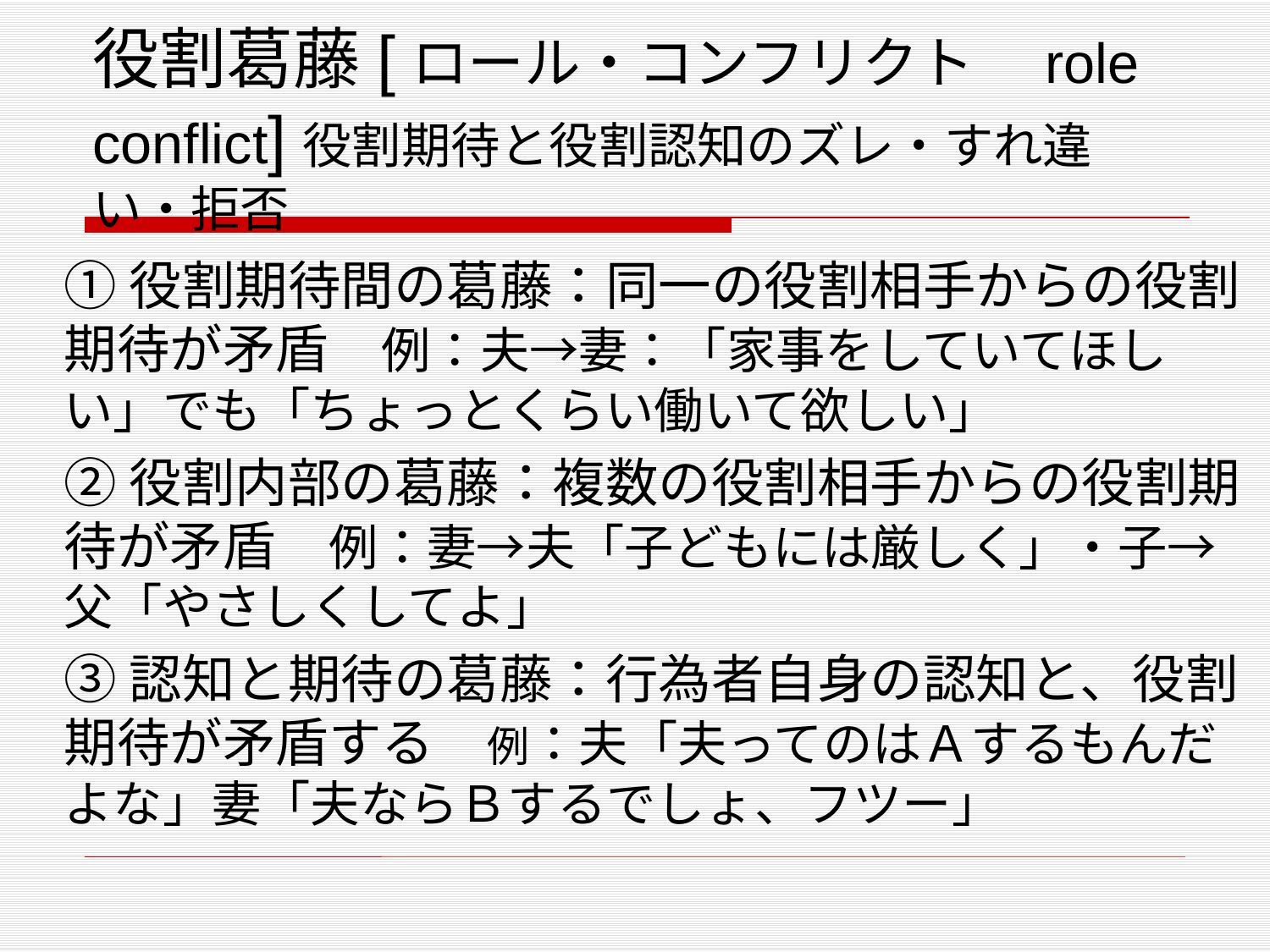

# 役割葛藤[ロール・コンフリクト　role conflict]役割期待と役割認知のズレ・すれ違い・拒否
①役割期待間の葛藤：同一の役割相手からの役割期待が矛盾　例：夫→妻：「家事をしていてほしい」でも「ちょっとくらい働いて欲しい」
②役割内部の葛藤：複数の役割相手からの役割期待が矛盾　例：妻→夫「子どもには厳しく」・子→父「やさしくしてよ」
③認知と期待の葛藤：行為者自身の認知と、役割期待が矛盾する　例：夫「夫ってのはＡするもんだよな」妻「夫ならＢするでしょ、フツー」